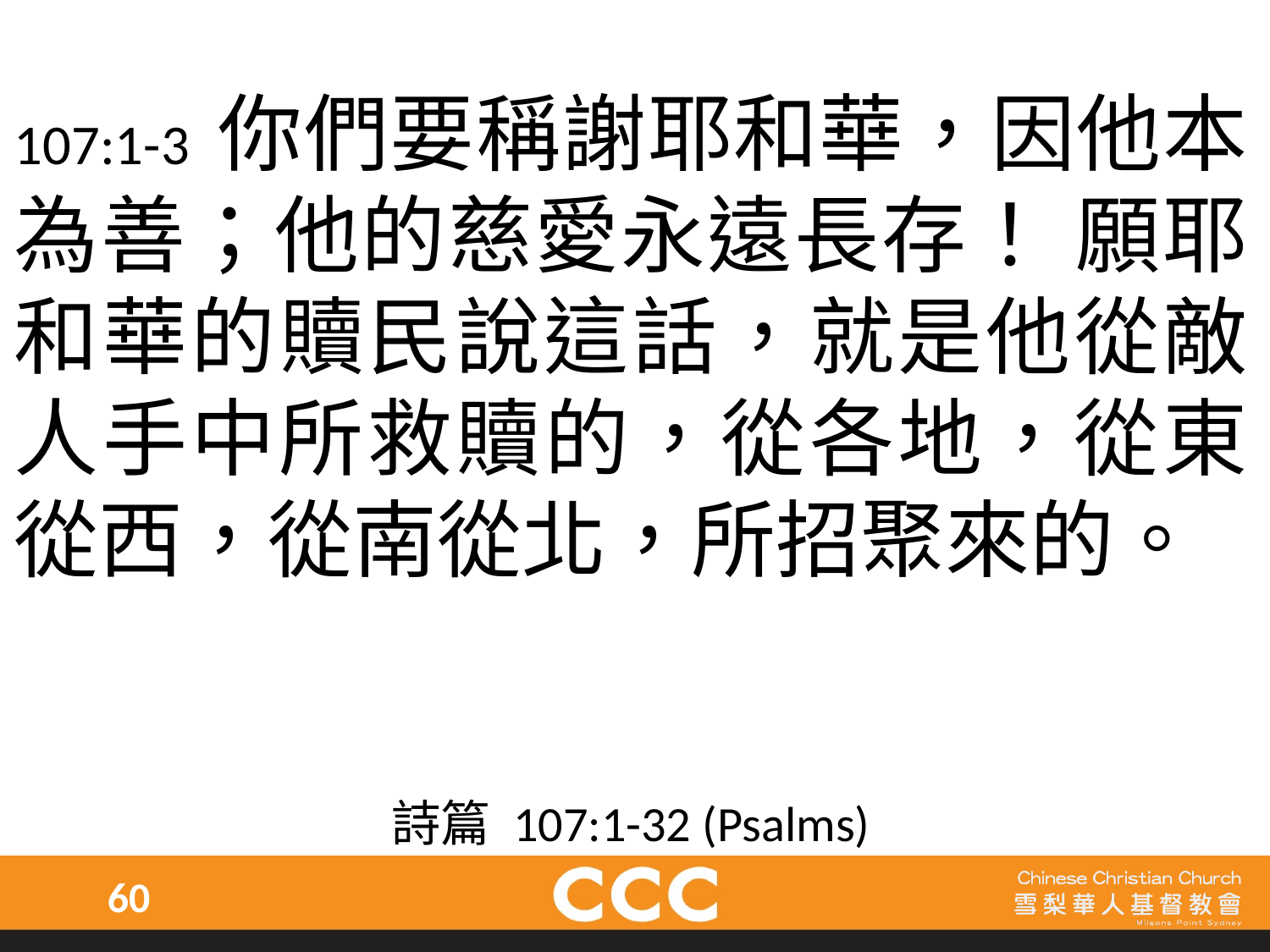

107:1-3 你們要稱謝耶和華，因他本為善；他的慈愛永遠長存！ 願耶和華的贖民說這話，就是他從敵人手中所救贖的，從各地，從東從西，從南從北，所招聚來的。
詩篇 107:1-32 (Psalms)
60